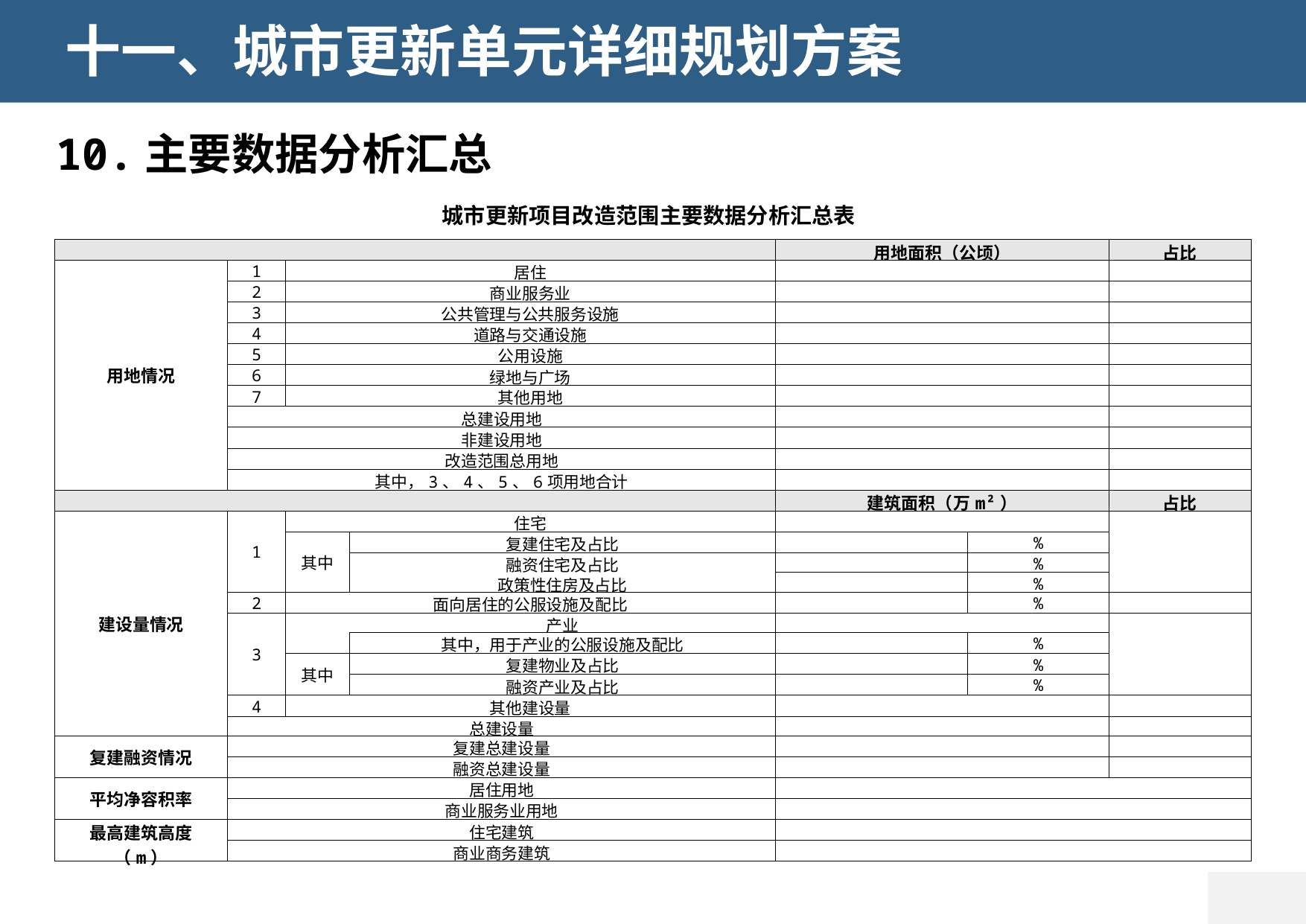

十一、城市更新单元详细规划方案
10.主要数据分析汇总
城市更新项目改造范围主要数据分析汇总表
|  |  |  |  | 用地面积（公顷） |  | 占比 |
| --- | --- | --- | --- | --- | --- | --- |
| 用地情况 | 1 | 居住 |  |  |  |  |
|  | 2 | 商业服务业 |  |  |  |  |
|  | 3 | 公共管理与公共服务设施 |  |  |  |  |
|  | 4 | 道路与交通设施 |  |  |  |  |
|  | 5 | 公用设施 |  |  |  |  |
|  | 6 | 绿地与广场 |  |  |  |  |
|  | 7 | 其他用地 |  |  |  |  |
|  | 总建设用地 |  |  |  |  |  |
|  | 非建设用地 |  |  |  |  |  |
|  | 改造范围总用地 |  |  |  |  |  |
|  | 其中，3、4、5、6项用地合计 |  |  |  |  |  |
|  |  |  |  | 建筑面积（万m²） |  | 占比 |
| 建设量情况 | 1 | 住宅 |  |  |  |  |
|  |  | 其中 | 复建住宅及占比 |  | % |  |
|  |  |  | 融资住宅及占比 |  | % |  |
|  |  |  | 政策性住房及占比 |  | % |  |
|  | 2 | 面向居住的公服设施及配比 |  |  | % |  |
|  | 3 |  | 产业 |  |  |  |
|  |  |  | 其中，用于产业的公服设施及配比 |  | % |  |
|  |  | 其中 | 复建物业及占比 |  | % |  |
|  |  |  | 融资产业及占比 |  | % |  |
|  | 4 | 其他建设量 |  |  |  |  |
|  | 总建设量 |  |  |  |  |  |
| 复建融资情况 | 复建总建设量 |  |  |  |  |  |
|  | 融资总建设量 |  |  |  |  |  |
| 平均净容积率 | 居住用地 |  |  |  |  |  |
|  | 商业服务业用地 |  |  |  |  |  |
| 最高建筑高度 （m） | 住宅建筑 |  |  |  |  |  |
|  | 商业商务建筑 |  |  |  |  |  |
67